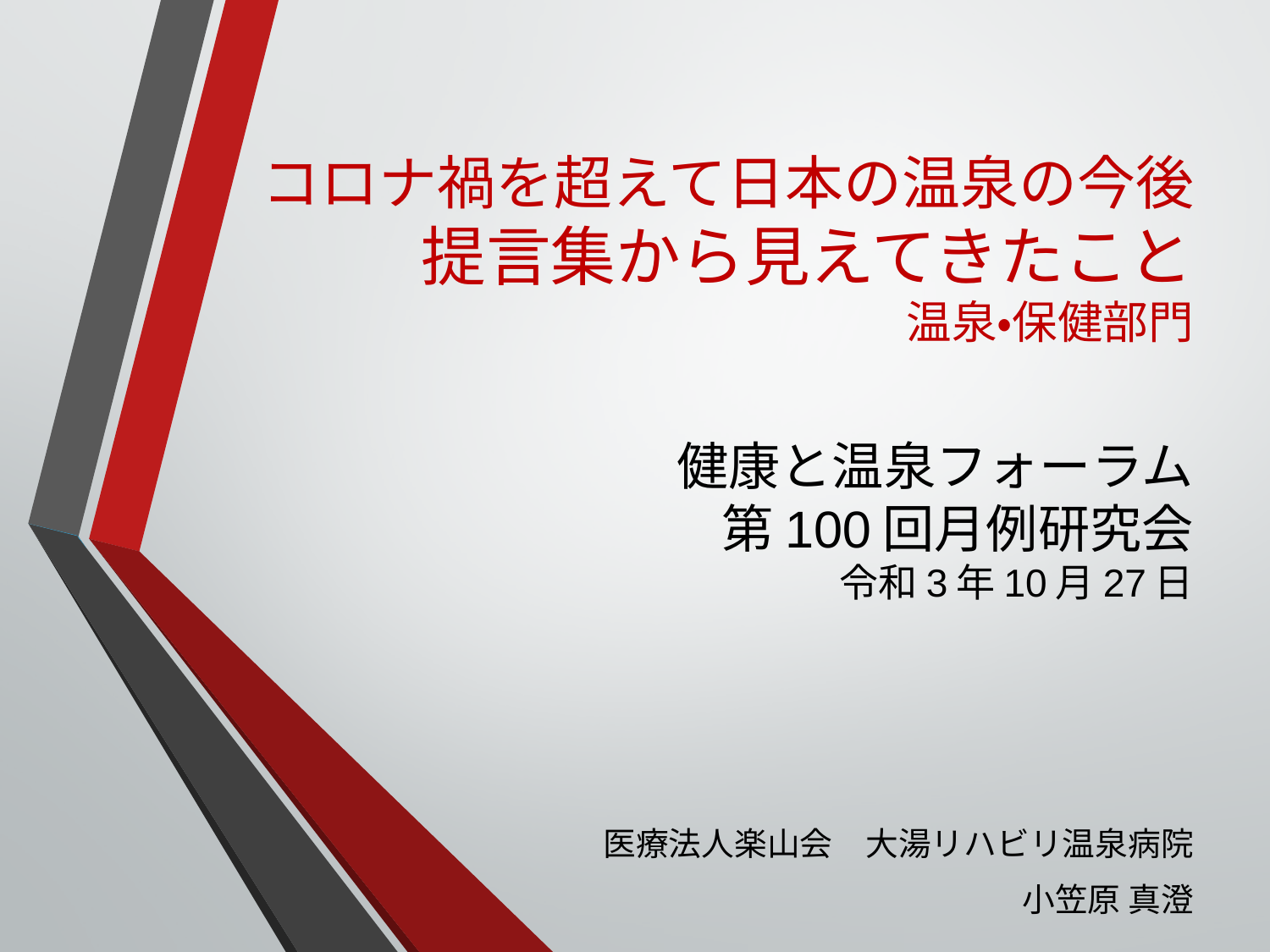

# コロナ禍を超えて日本の温泉の今後 提言集から見えてきたこと 温泉・保健部門 健康と温泉フォーラム 第100回月例研究会 令和3年10月27日

医療法人楽山会　大湯リハビリ温泉病院
小笠原 真澄